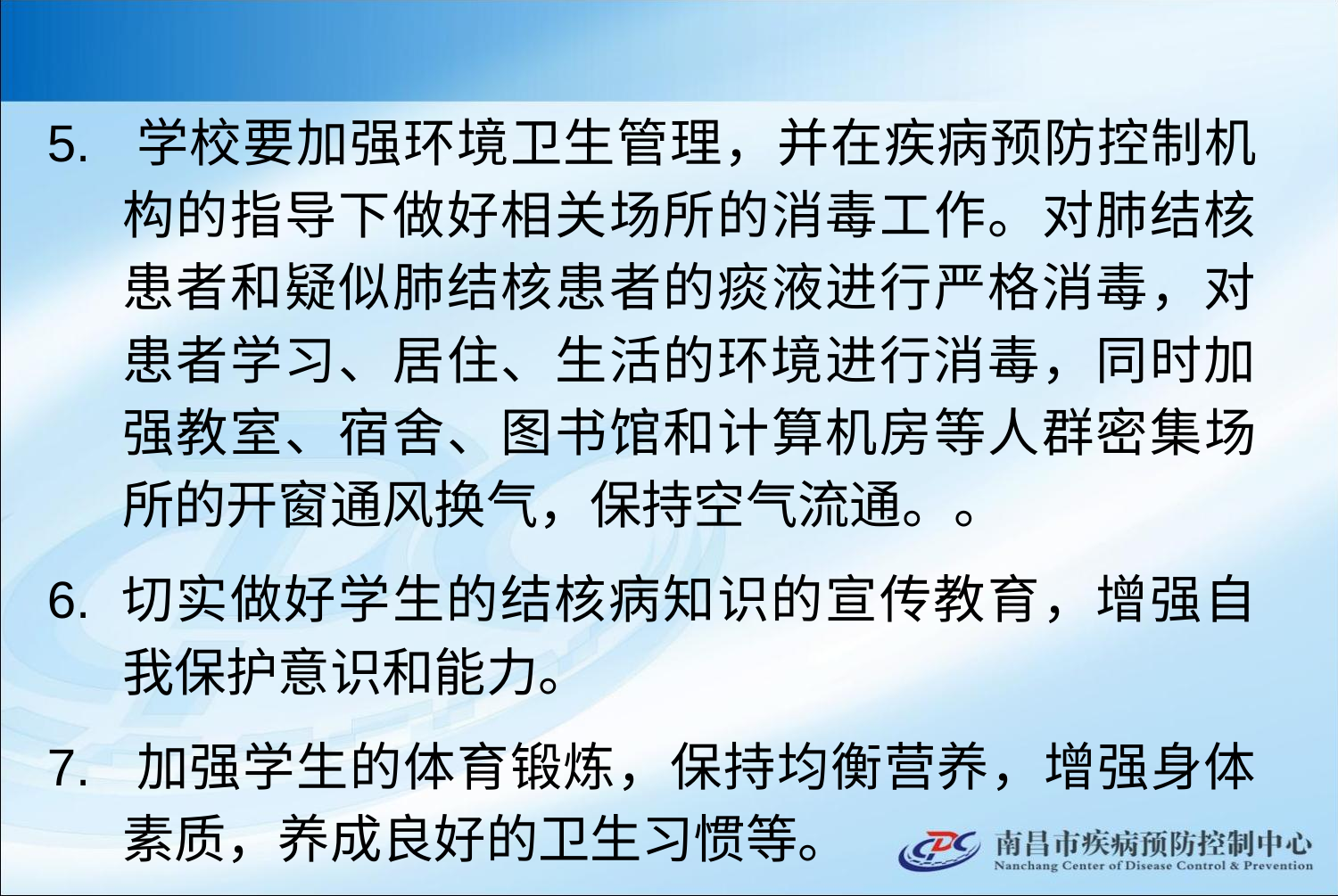

#

5.  学校要加强环境卫生管理，并在疾病预防控制机构的指导下做好相关场所的消毒工作。对肺结核患者和疑似肺结核患者的痰液进行严格消毒，对患者学习、居住、生活的环境进行消毒，同时加强教室、宿舍、图书馆和计算机房等人群密集场所的开窗通风换气，保持空气流通。。
6. 切实做好学生的结核病知识的宣传教育，增强自我保护意识和能力。
7.  加强学生的体育锻炼，保持均衡营养，增强身体素质，养成良好的卫生习惯等。